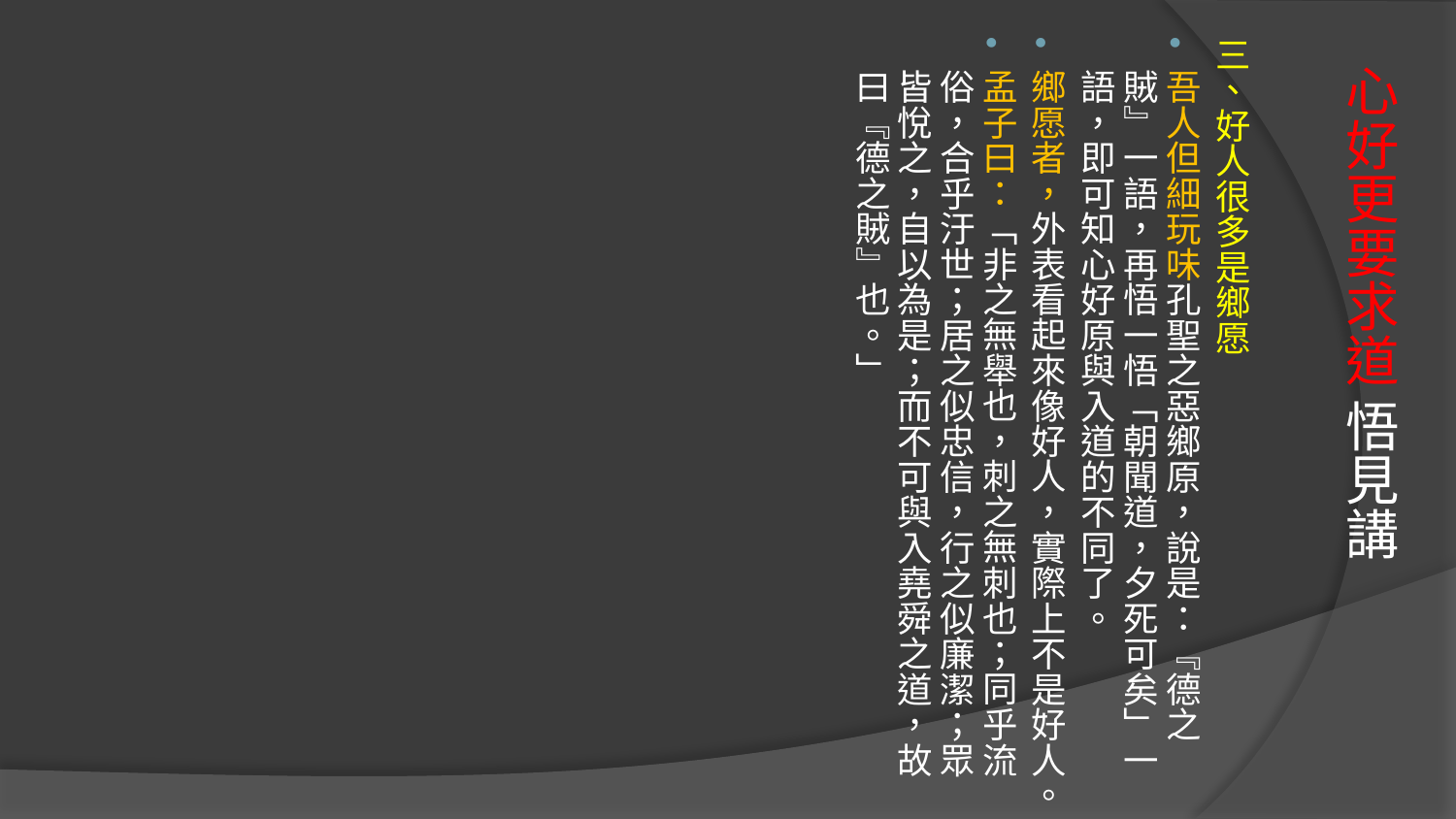

三、好人很多是鄉愿
吾人但細玩味孔聖之惡鄉原，說是：『德之賊』一語，再悟一悟「朝聞道，夕死可矣」一語，即可知心好原與入道的不同了。
鄉愿者，外表看起來像好人，實際上不是好人。
孟子曰：「非之無舉也，刺之無刺也；同乎流俗，合乎汙世；居之似忠信，行之似廉潔；眾皆悅之，自以為是；而不可與入堯舜之道，故曰『德之賊』也。」

# 心好更要求道 悟見講